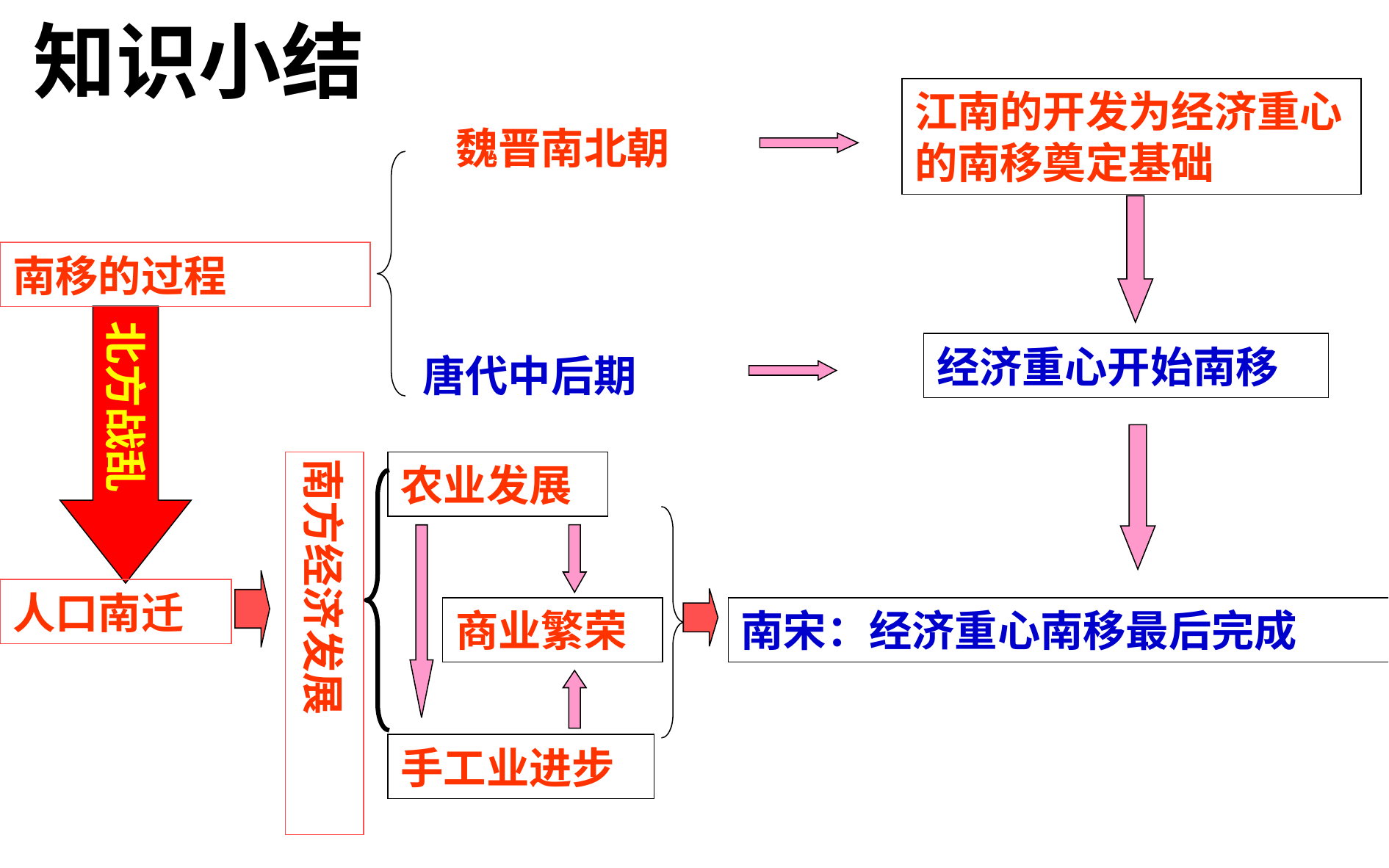

知识小结
江南的开发为经济重心的南移奠定基础
魏晋南北朝

南移的过程

北方战乱
经济重心开始南移
唐代中后期

南方经济发展
农业发展

人口南迁

商业繁荣
南宋：经济重心南移最后完成

手工业进步